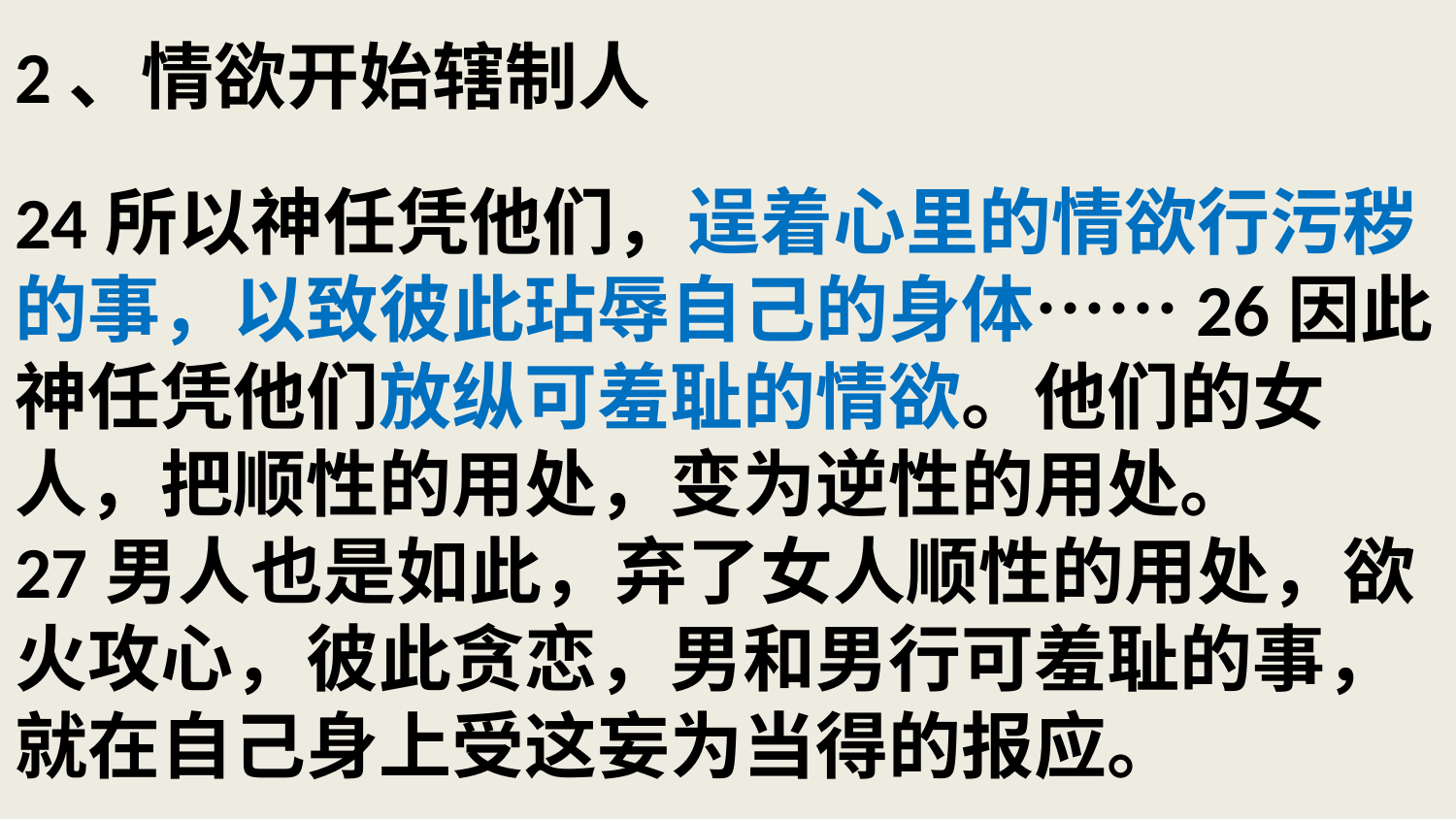

# 2、情欲开始辖制人 24所以神任凭他们，逞着心里的情欲行污秽的事，以致彼此玷辱自己的身体……26因此神任凭他们放纵可羞耻的情欲。他们的女人，把顺性的用处，变为逆性的用处。 27男人也是如此，弃了女人顺性的用处，欲火攻心，彼此贪恋，男和男行可羞耻的事，就在自己身上受这妄为当得的报应。